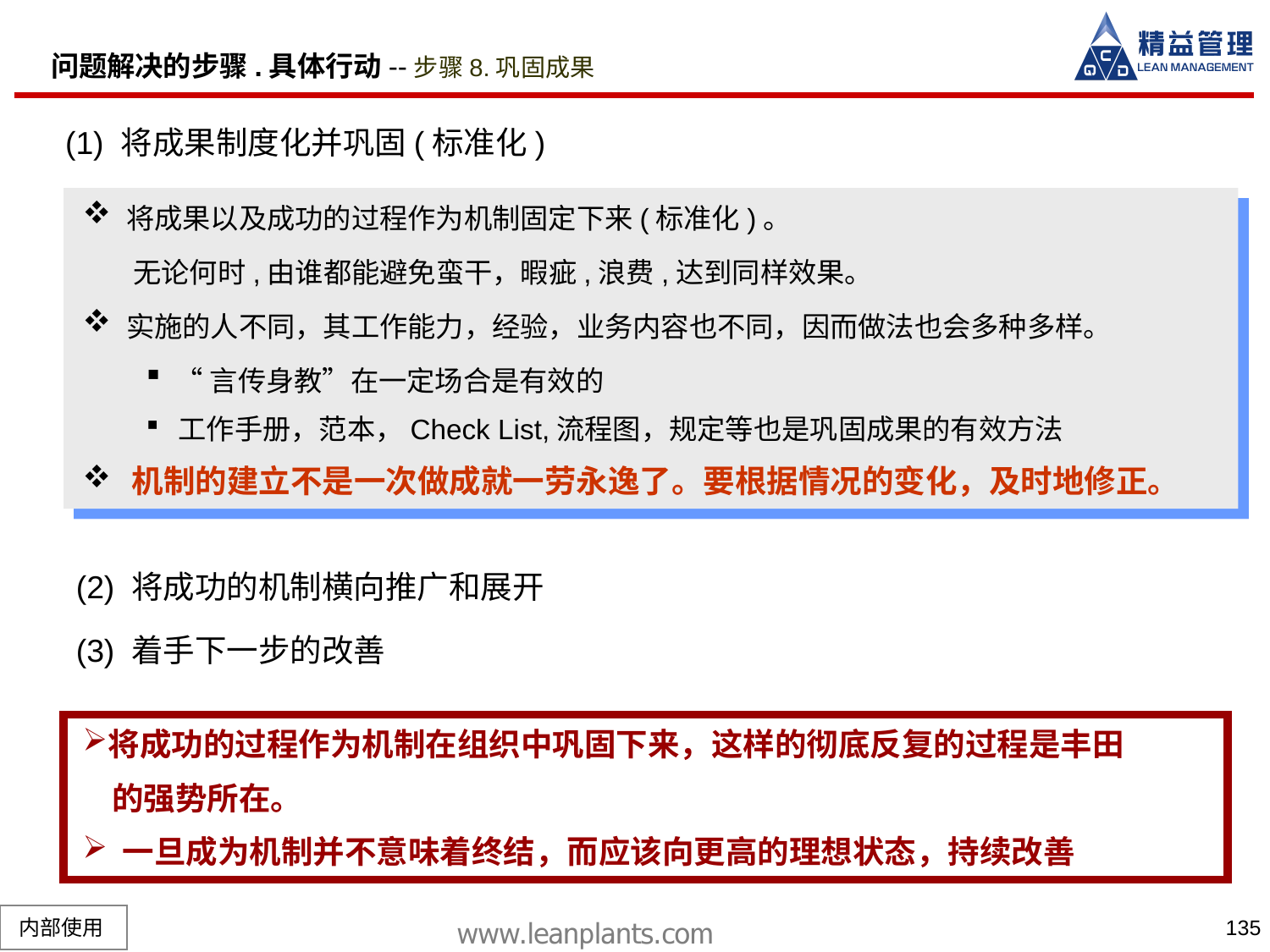

问题解决的步骤.具体行动--步骤8.巩固成果
(1) 将成果制度化并巩固(标准化)
 将成果以及成功的过程作为机制固定下来(标准化)。
      无论何时,由谁都能避免蛮干，暇疵,浪费,达到同样效果。
 实施的人不同，其工作能力，经验，业务内容也不同，因而做法也会多种多样。
  “言传身教”在一定场合是有效的
  工作手册，范本，Check List,流程图，规定等也是巩固成果的有效方法
  机制的建立不是一次做成就一劳永逸了。要根据情况的变化，及时地修正。
(2) 将成功的机制横向推广和展开

(3) 着手下一步的改善

将成功的过程作为机制在组织中巩固下来，这样的彻底反复的过程是丰田
   的强势所在。
 一旦成为机制并不意味着终结，而应该向更高的理想状态，持续改善
内部使用